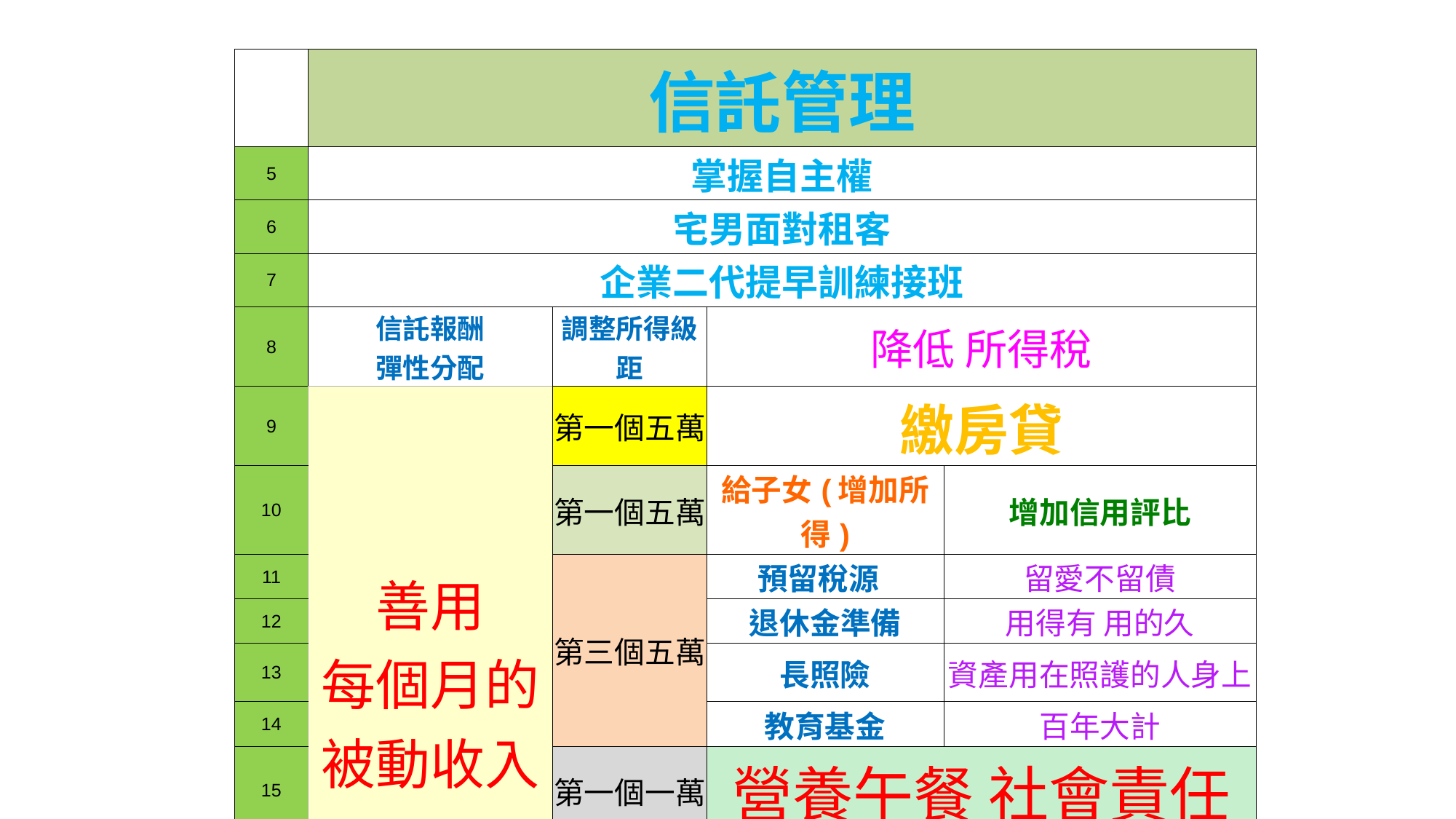

|  | 信託管理 |  |  |  |
| --- | --- | --- | --- | --- |
| 5 | 掌握自主權 |  |  |  |
| 6 | 宅男面對租客 |  |  |  |
| 7 | 企業二代提早訓練接班 |  |  |  |
| 8 | 信託報酬 彈性分配 | 調整所得級距 | 降低 所得稅 |  |
| 9 | 善用 每個月的 被動收入 | 第一個五萬 | 繳房貸 |  |
| 10 |  | 第一個五萬 | 給子女(增加所得) | 增加信用評比 |
| 11 |  | 第三個五萬 | 預留稅源 | 留愛不留債 |
| 12 |  |  | 退休金準備 | 用得有 用的久 |
| 13 |  |  | 長照險 | 資產用在照護的人身上 |
| 14 |  |  | 教育基金 | 百年大計 |
| 15 |  | 第一個一萬 | 營養午餐 社會責任 |  |
| 16 |  | 第二個一萬 | 清寒獎學金 設立 |  |
| 17 |  | 第三個一萬 | 旅遊度假~出國去 |  |